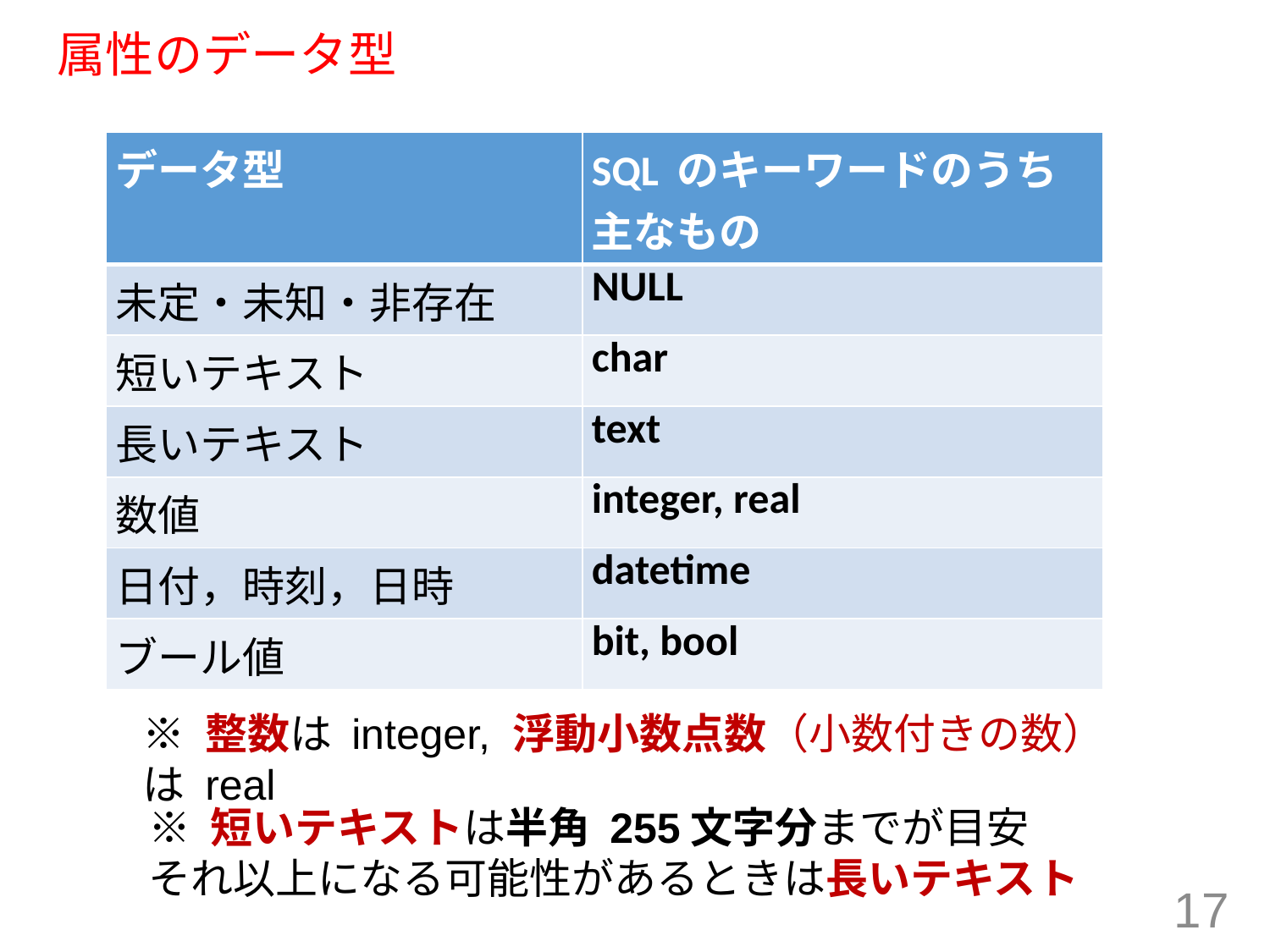

# 属性のデータ型
| データ型 | SQL のキーワードのうち 主なもの |
| --- | --- |
| 未定・未知・非存在 | NULL |
| 短いテキスト | char |
| 長いテキスト | text |
| 数値 | integer, real |
| 日付，時刻，日時 | datetime |
| ブール値 | bit, bool |
※ 整数は integer, 浮動小数点数（小数付きの数）は real
※ 短いテキストは半角 255文字分までが目安
それ以上になる可能性があるときは長いテキスト
17